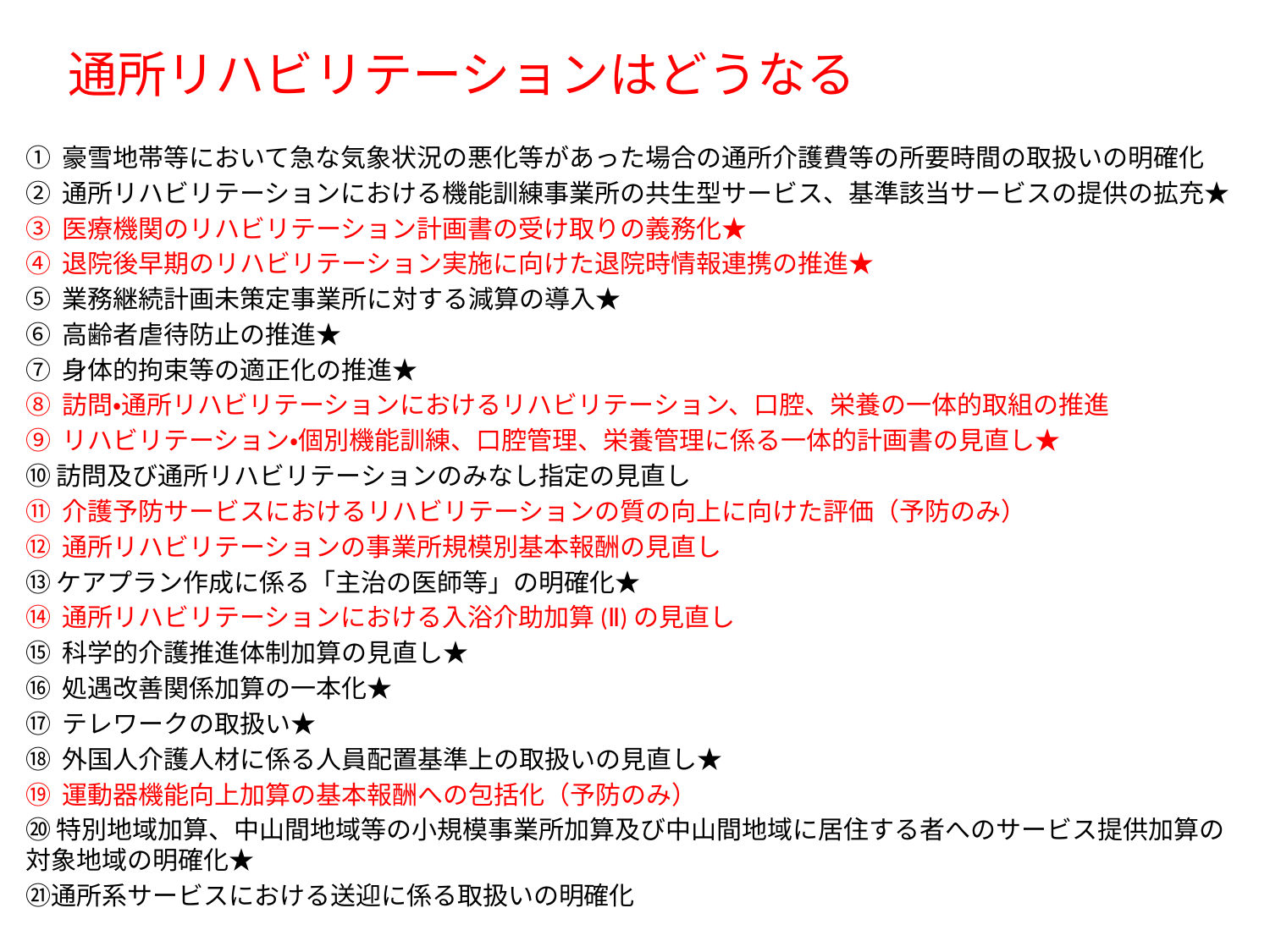

通所リハビリテーションはどうなる
① 豪雪地帯等において急な気象状況の悪化等があった場合の通所介護費等の所要時間の取扱いの明確化
② 通所リハビリテーションにおける機能訓練事業所の共生型サービス、基準該当サービスの提供の拡充★
③ 医療機関のリハビリテーション計画書の受け取りの義務化★
④ 退院後早期のリハビリテーション実施に向けた退院時情報連携の推進★
⑤ 業務継続計画未策定事業所に対する減算の導入★
⑥ 高齢者虐待防止の推進★
⑦ 身体的拘束等の適正化の推進★
⑧ 訪問・通所リハビリテーションにおけるリハビリテーション、口腔、栄養の一体的取組の推進
⑨ リハビリテーション・個別機能訓練、口腔管理、栄養管理に係る一体的計画書の見直し★
⑩訪問及び通所リハビリテーションのみなし指定の見直し
⑪ 介護予防サービスにおけるリハビリテーションの質の向上に向けた評価（予防のみ）
⑫ 通所リハビリテーションの事業所規模別基本報酬の見直し
⑬ケアプラン作成に係る「主治の医師等」の明確化★
⑭ 通所リハビリテーションにおける入浴介助加算(Ⅱ)の見直し
⑮ 科学的介護推進体制加算の見直し★
⑯ 処遇改善関係加算の一本化★
⑰ テレワークの取扱い★
⑱ 外国人介護人材に係る人員配置基準上の取扱いの見直し★
⑲ 運動器機能向上加算の基本報酬への包括化（予防のみ）
⑳特別地域加算、中山間地域等の小規模事業所加算及び中山間地域に居住する者へのサービス提供加算の対象地域の明確化★
㉑通所系サービスにおける送迎に係る取扱いの明確化